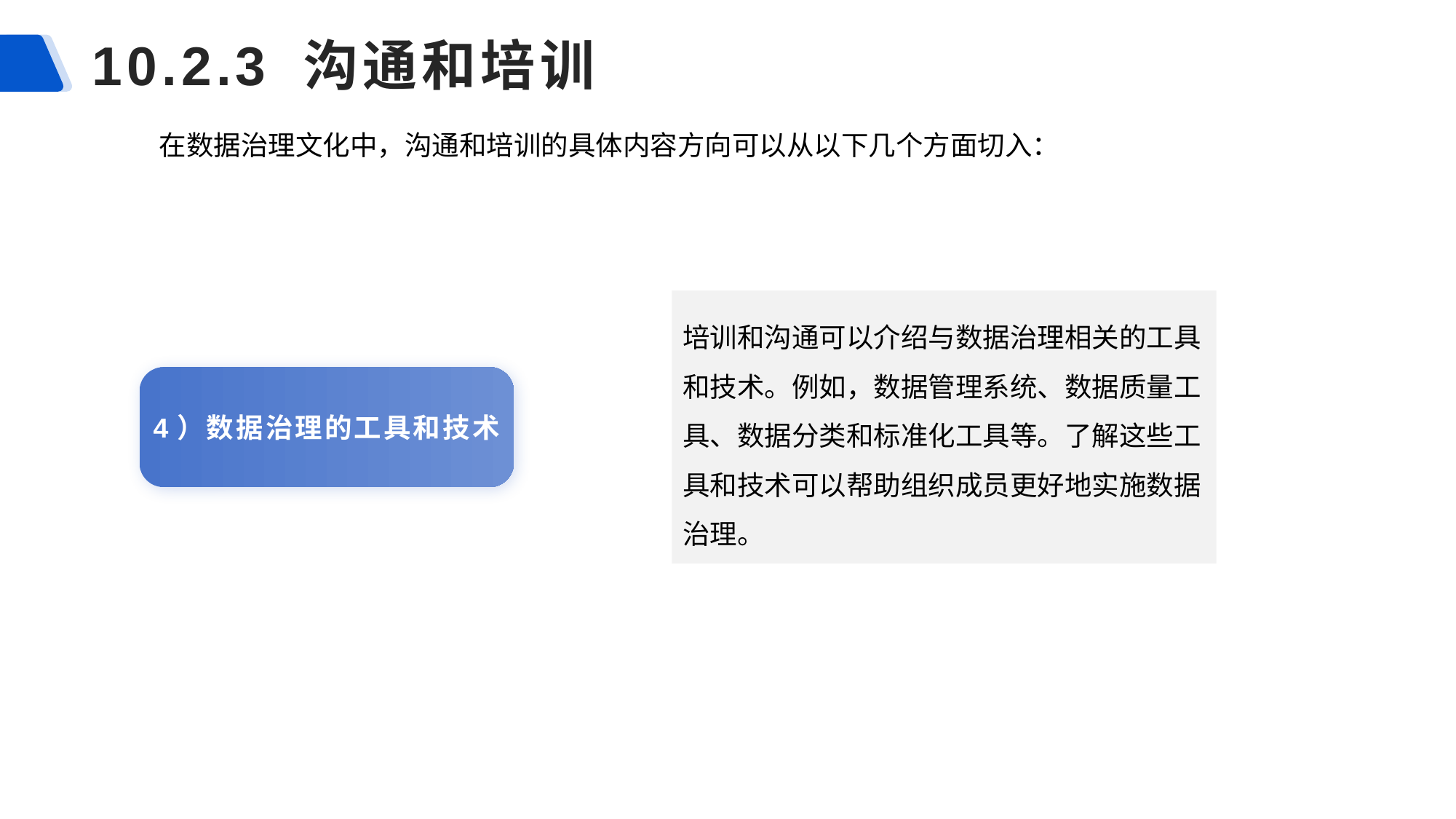

# 10.2.3 沟通和培训
在数据治理文化中，沟通和培训的具体内容方向可以从以下几个方面切入：
培训和沟通可以介绍与数据治理相关的工具和技术。例如，数据管理系统、数据质量工具、数据分类和标准化工具等。了解这些工具和技术可以帮助组织成员更好地实施数据治理。
4）数据治理的工具和技术